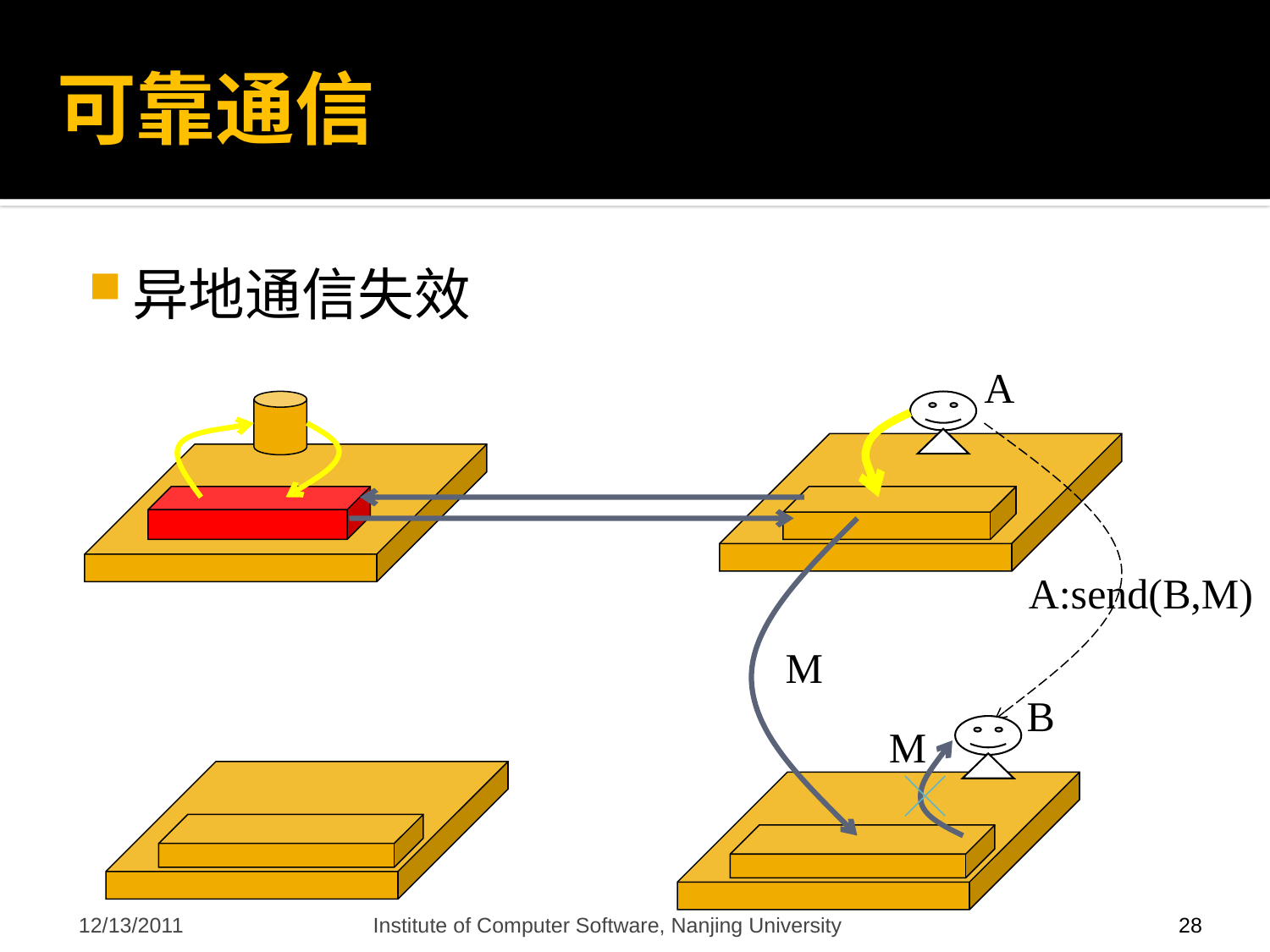

# 可靠通信
异地通信失效
A

M
A:send(B,M)
B

M

28

12/13/2011
Institute of Computer Software, Nanjing University
28